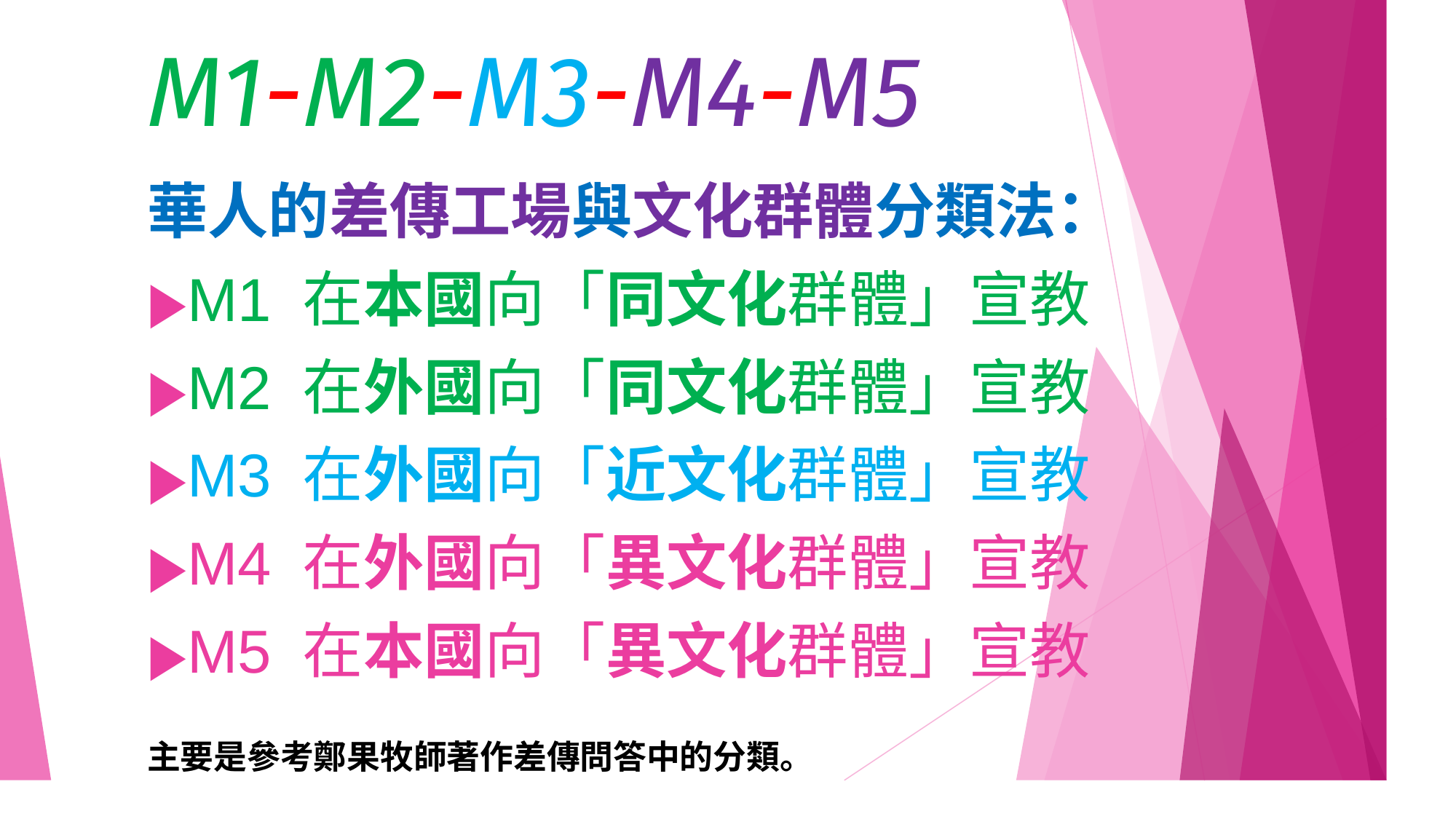

# M1-M2-M3-M4-M5
華人的差傳工場與文化群體分類法：
M1 在本國向「同文化群體」宣教
M2 在外國向「同文化群體」宣教
M3 在外國向「近文化群體」宣教
M4 在外國向「異文化群體」宣教
M5 在本國向「異文化群體」宣教

主要是參考鄭果牧師著作差傳問答中的分類。